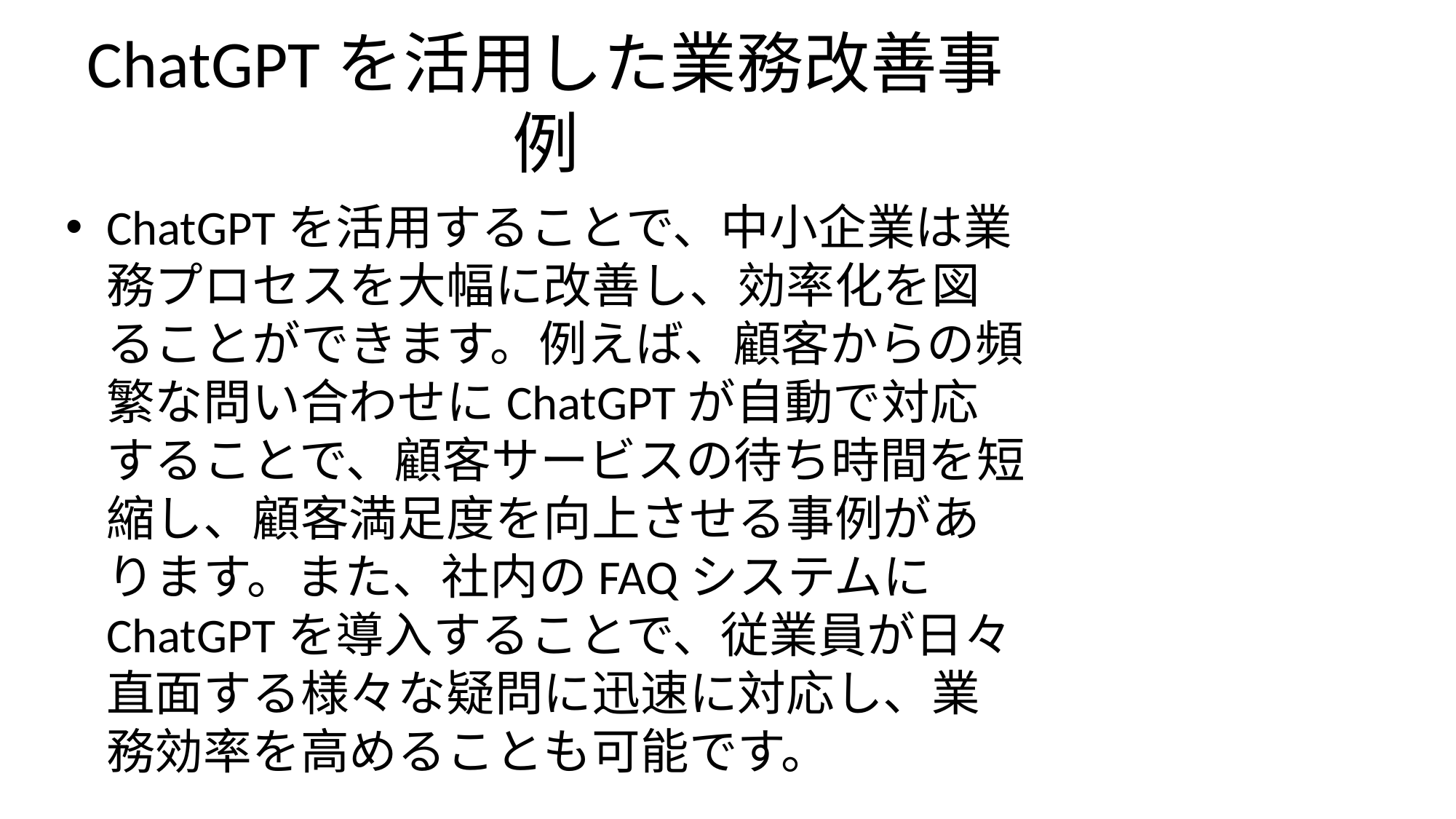

# ChatGPTを活用した業務改善事例
ChatGPTを活用することで、中小企業は業務プロセスを大幅に改善し、効率化を図ることができます。例えば、顧客からの頻繁な問い合わせにChatGPTが自動で対応することで、顧客サービスの待ち時間を短縮し、顧客満足度を向上させる事例があります。また、社内のFAQシステムにChatGPTを導入することで、従業員が日々直面する様々な疑問に迅速に対応し、業務効率を高めることも可能です。